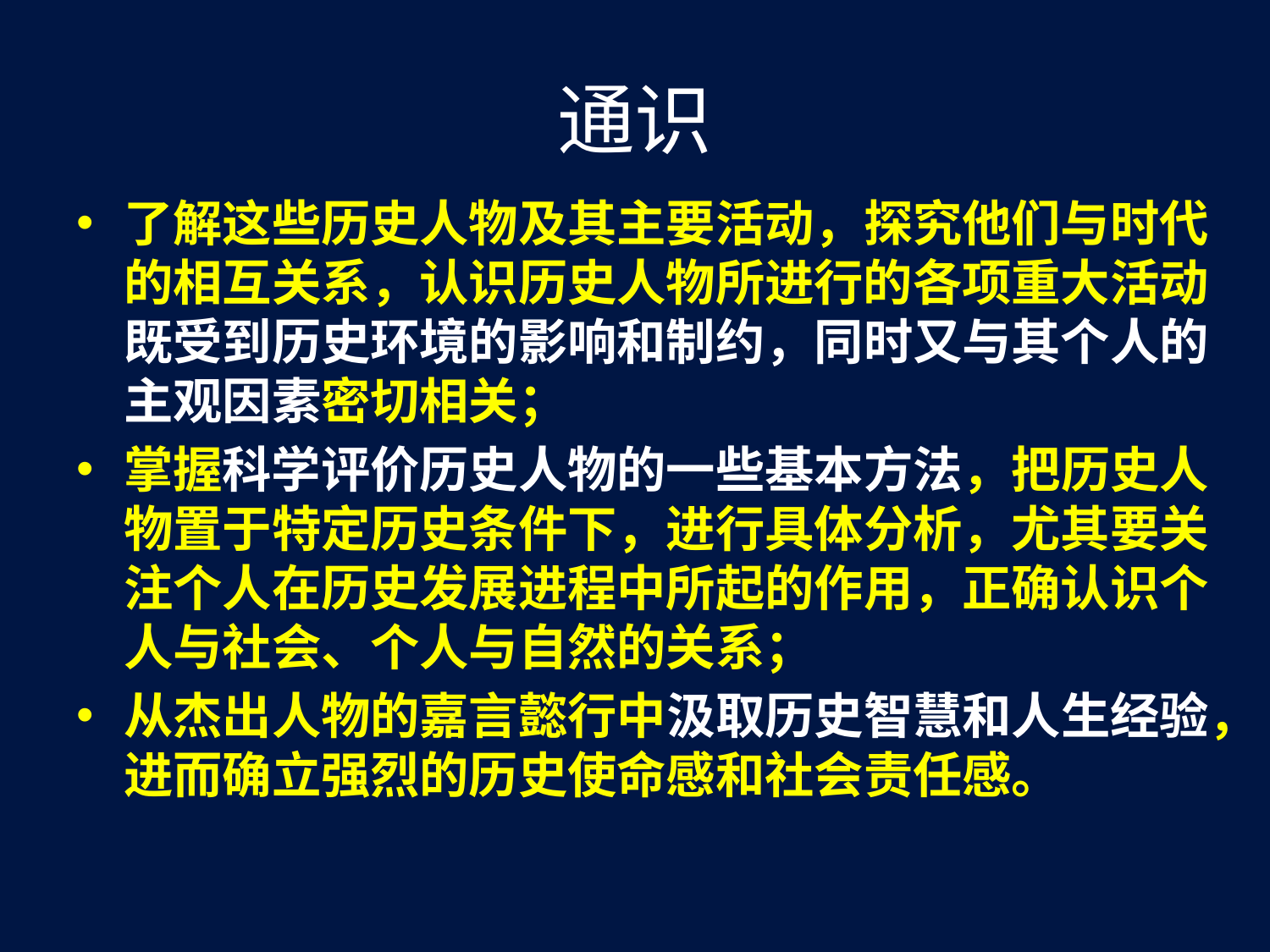

# 通识
了解这些历史人物及其主要活动，探究他们与时代的相互关系，认识历史人物所进行的各项重大活动既受到历史环境的影响和制约，同时又与其个人的主观因素密切相关；
掌握科学评价历史人物的一些基本方法，把历史人物置于特定历史条件下，进行具体分析，尤其要关注个人在历史发展进程中所起的作用，正确认识个人与社会、个人与自然的关系；
从杰出人物的嘉言懿行中汲取历史智慧和人生经验，进而确立强烈的历史使命感和社会责任感。